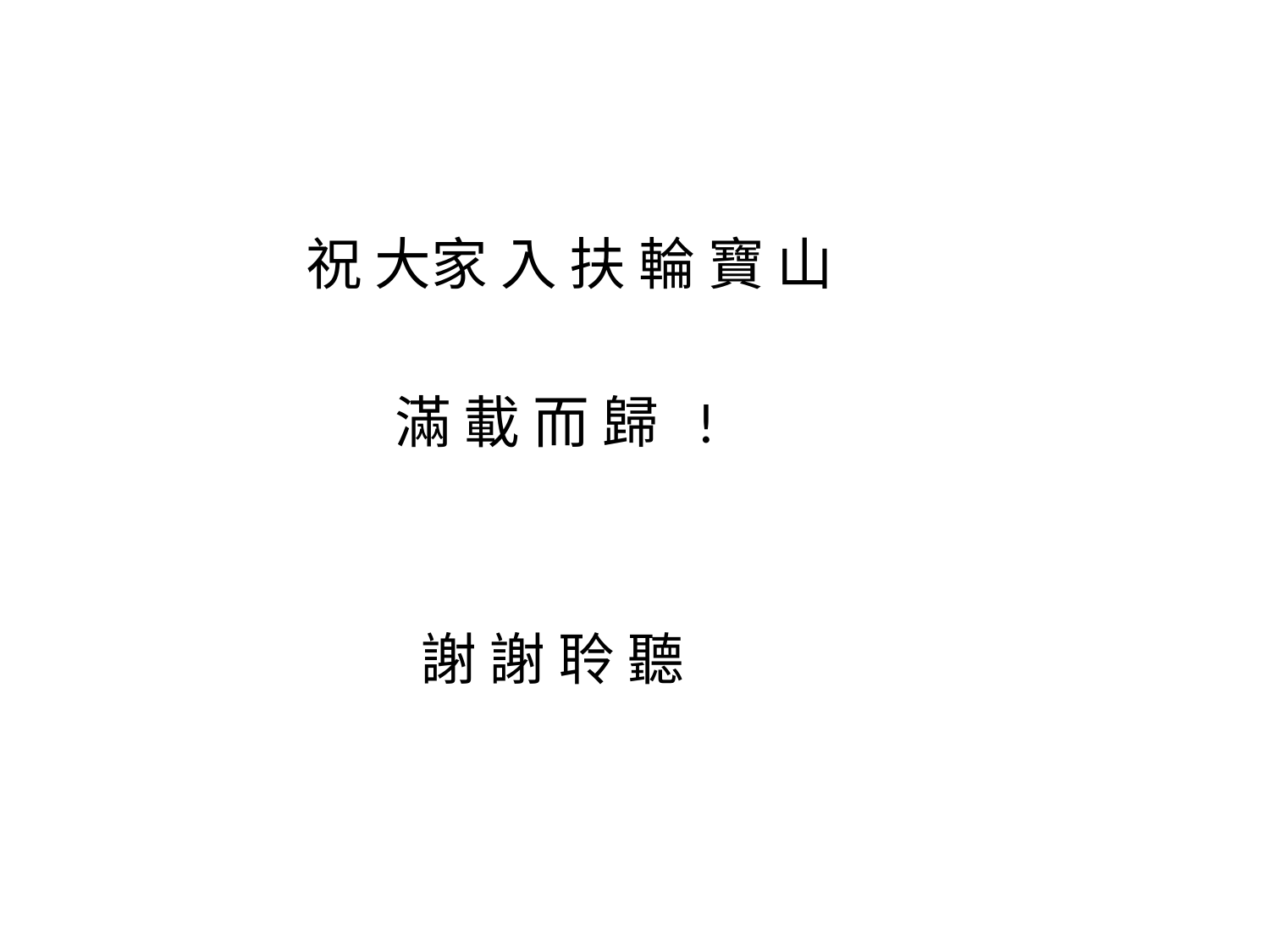

#
                 祝 大家 入 扶 輪 寶 山

                        滿 載 而 歸  !

                          謝 謝 聆 聽